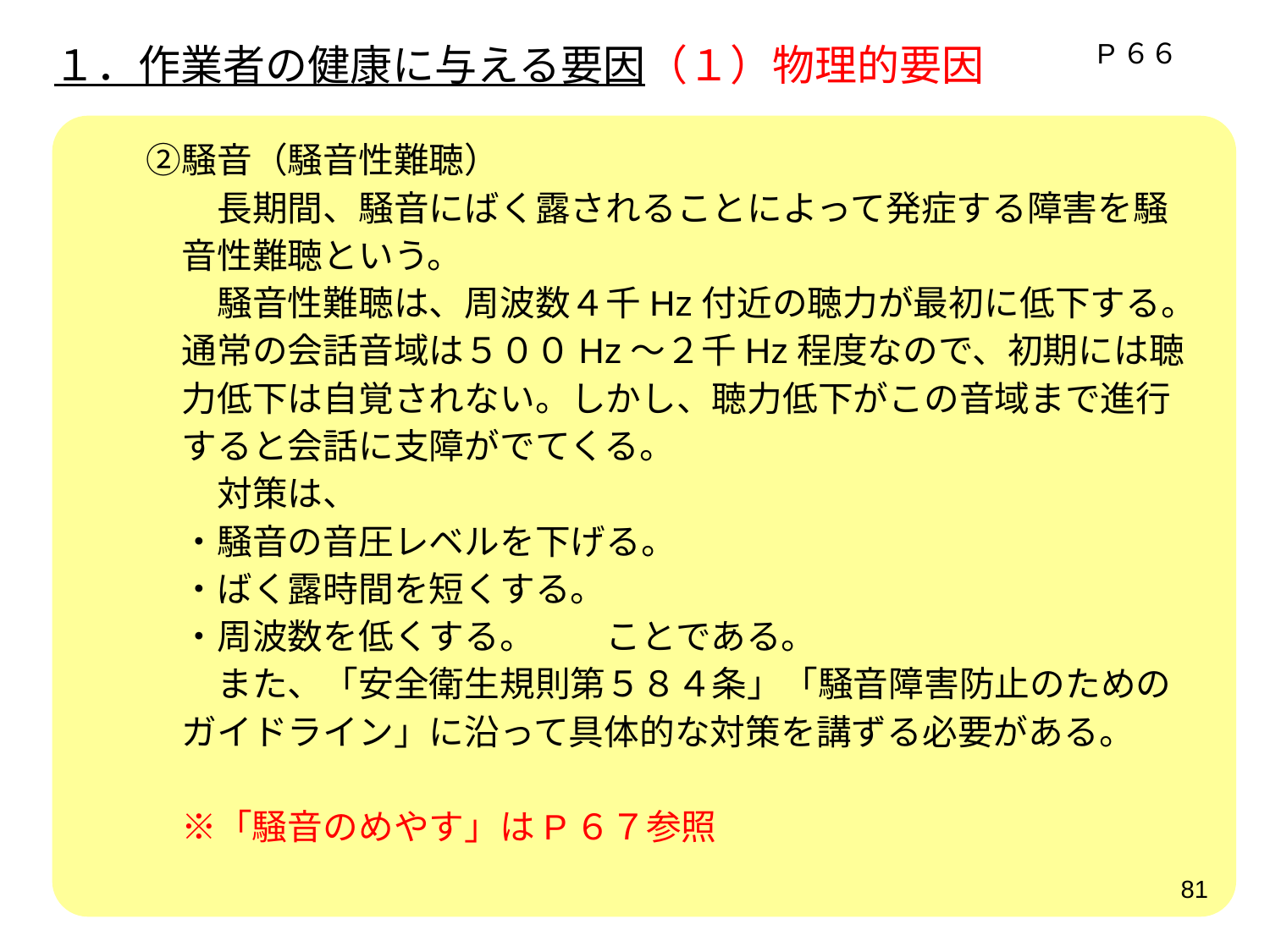

１．作業者の健康に与える要因（１）物理的要因
P６６
　　②騒音（騒音性難聴）
　　　　長期間、騒音にばく露されることによって発症する障害を騒
　　　音性難聴という。
　　　　騒音性難聴は、周波数４千Hz付近の聴力が最初に低下する。
　　　通常の会話音域は５００Hz～２千Hz程度なので、初期には聴
　　　力低下は自覚されない。しかし、聴力低下がこの音域まで進行
　　　すると会話に支障がでてくる。
　　　　対策は、
　　　・騒音の音圧レベルを下げる。
　　　・ばく露時間を短くする。
　　　・周波数を低くする。　　ことである。
　　　　また、「安全衛生規則第５８４条」「騒音障害防止のための
　　　ガイドライン」に沿って具体的な対策を講ずる必要がある。

　　　※「騒音のめやす」はP６７参照
81